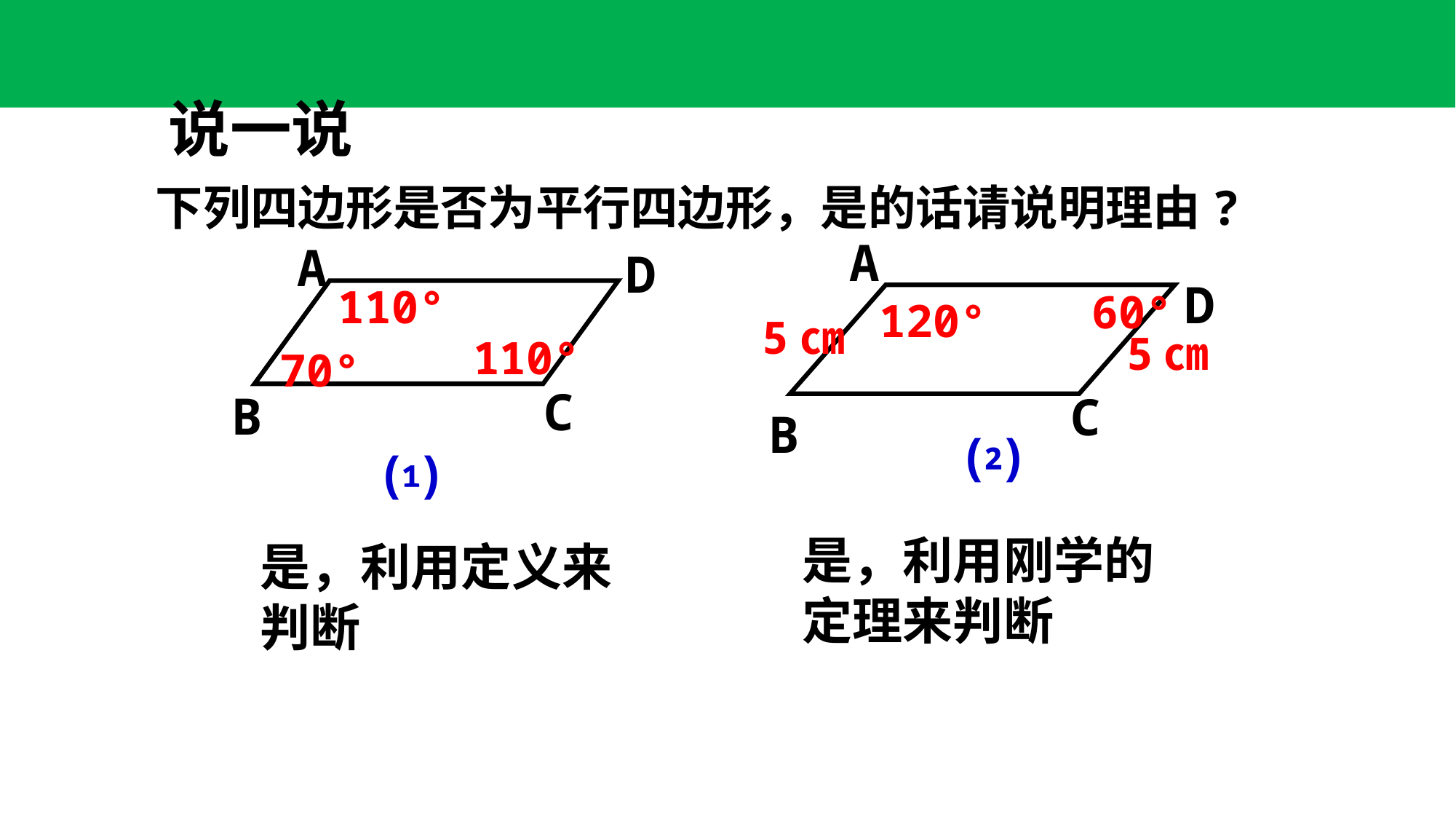

说一说
下列四边形是否为平行四边形，是的话请说明理由?
A
D
A
110°

110°
70°
C
B
D
60°

120°
5㎝
5㎝
C
B
⑵
⑴
是，利用刚学的定理来判断
是，利用定义来判断